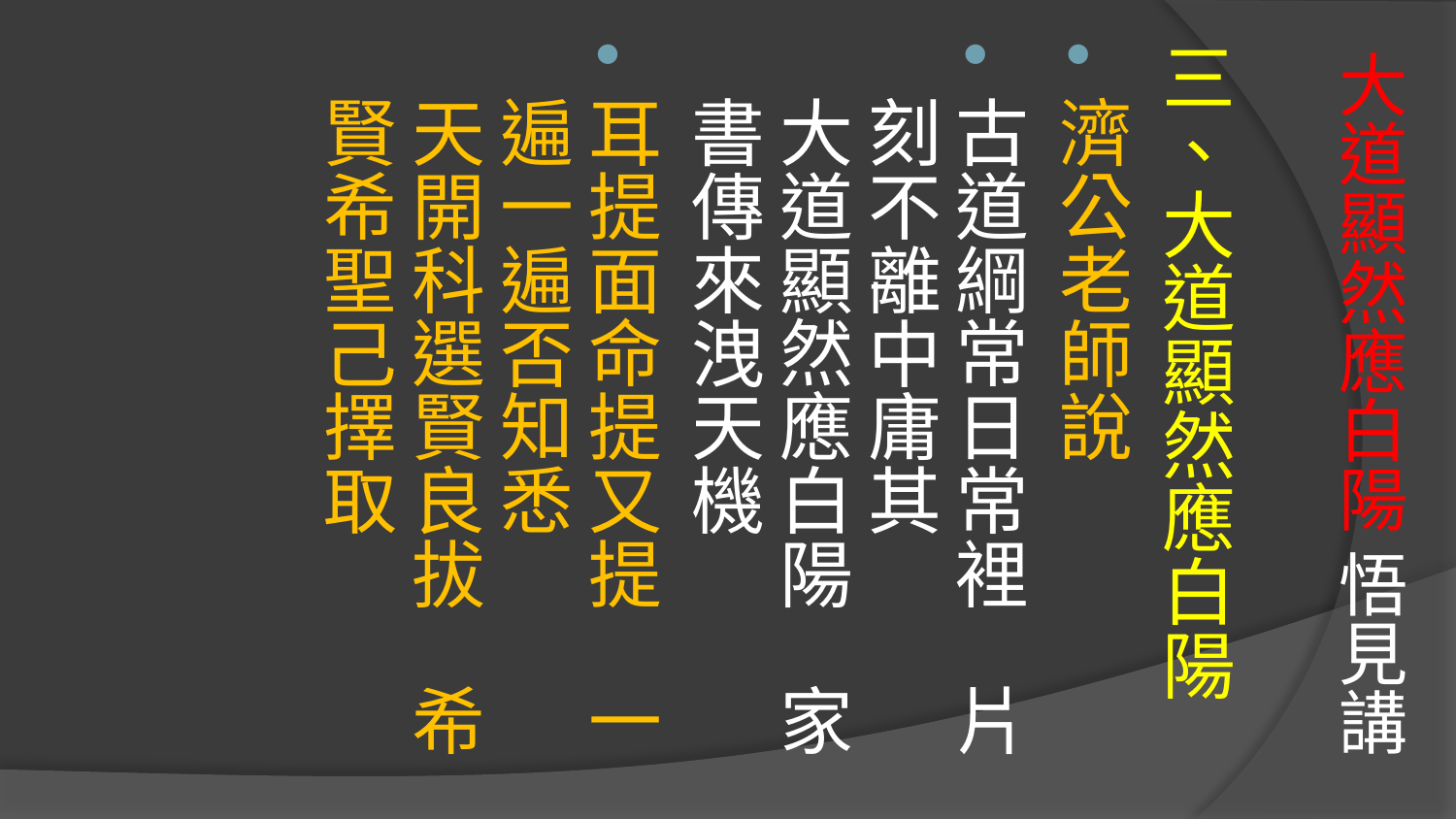

# 大道顯然應白陽 悟見講
三、大道顯然應白陽
濟公老師說
古道綱常日常裡　片刻不離中庸其 
大道顯然應白陽　家書傳來洩天機
耳提面命提又提　一遍一遍否知悉 
天開科選賢良拔　希賢希聖己擇取